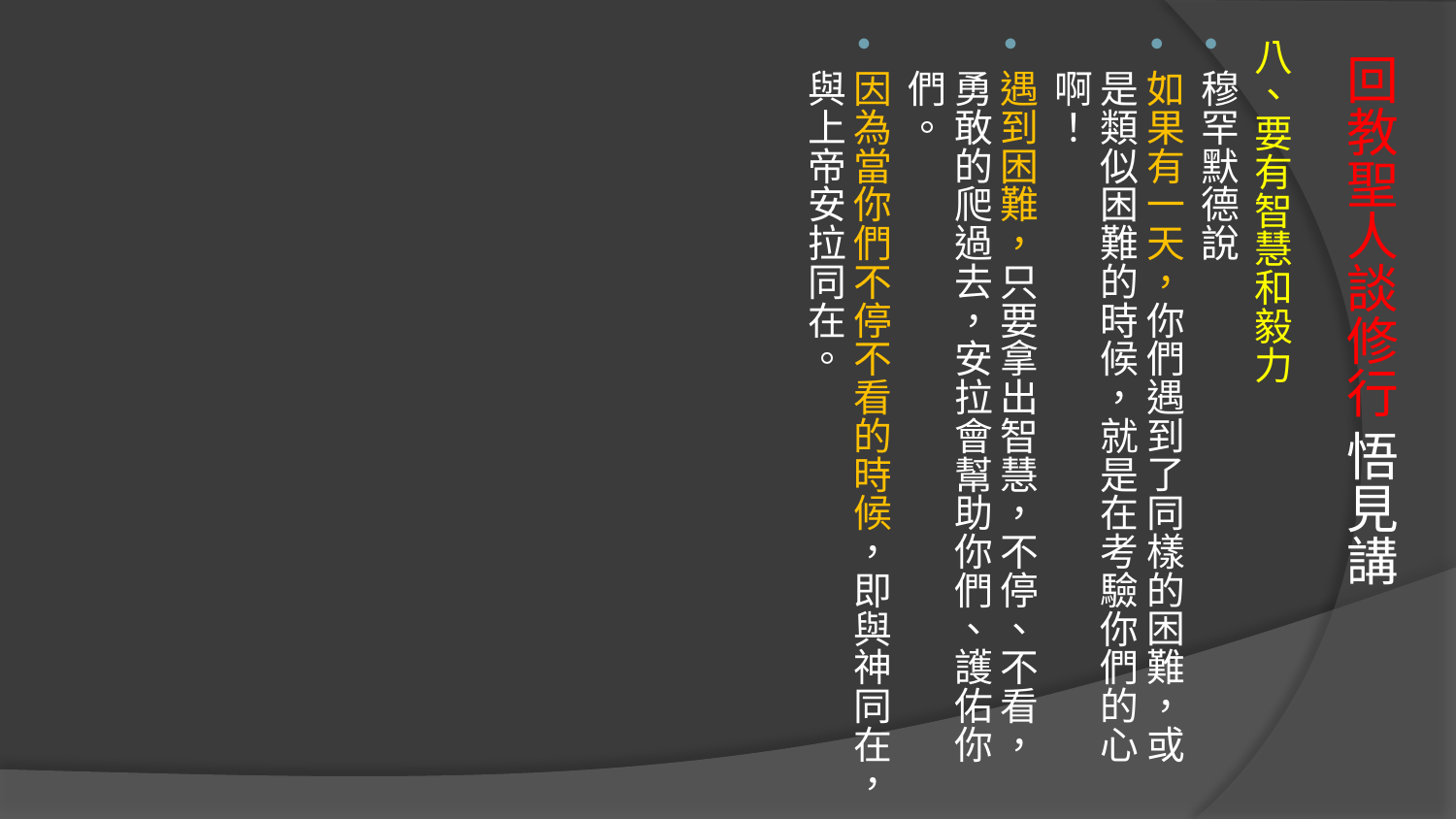

八、要有智慧和毅力
穆罕默德說
如果有一天，你們遇到了同樣的困難，或是類似困難的時候，就是在考驗你們的心啊！
遇到困難，只要拿出智慧，不停、不看，勇敢的爬過去，安拉會幫助你們、護佑你們。
因為當你們不停不看的時候，即與神同在，與上帝安拉同在。

# 回教聖人談修行 悟見講